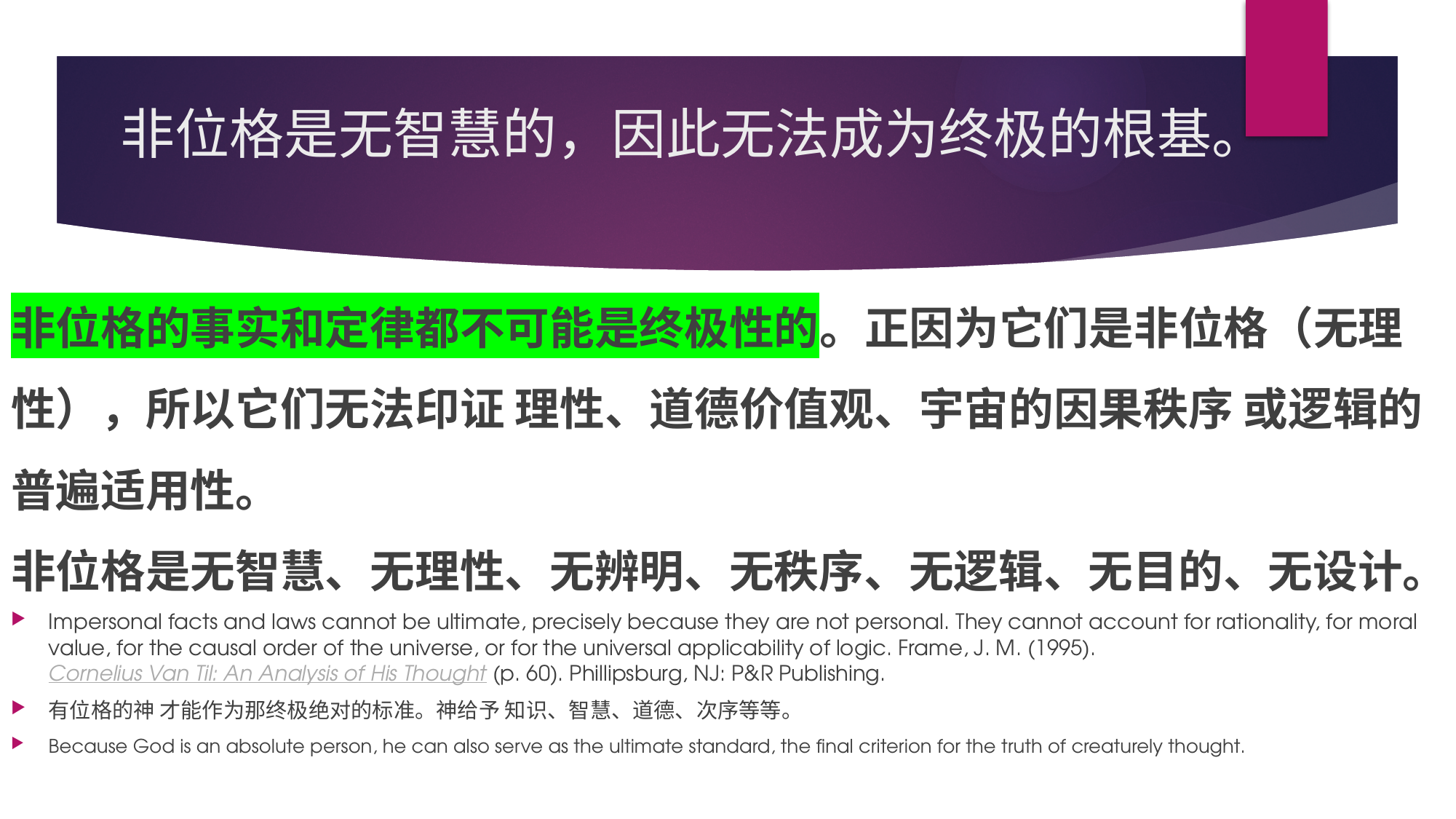

# 非位格是无智慧的，因此无法成为终极的根基。
非位格的事实和定律都不可能是终极性的。正因为它们是非位格（无理性），所以它们无法印证 理性、道德价值观、宇宙的因果秩序 或逻辑的普遍适用性。
非位格是无智慧、无理性、无辨明、无秩序、无逻辑、无目的、无设计。
Impersonal facts and laws cannot be ultimate, precisely because they are not personal. They cannot account for rationality, for moral value, for the causal order of the universe, or for the universal applicability of logic. Frame, J. M. (1995). Cornelius Van Til: An Analysis of His Thought (p. 60). Phillipsburg, NJ: P&R Publishing.
有位格的神 才能作为那终极绝对的标准。神给予 知识、智慧、道德、次序等等。
Because God is an absolute person, he can also serve as the ultimate standard, the final criterion for the truth of creaturely thought.